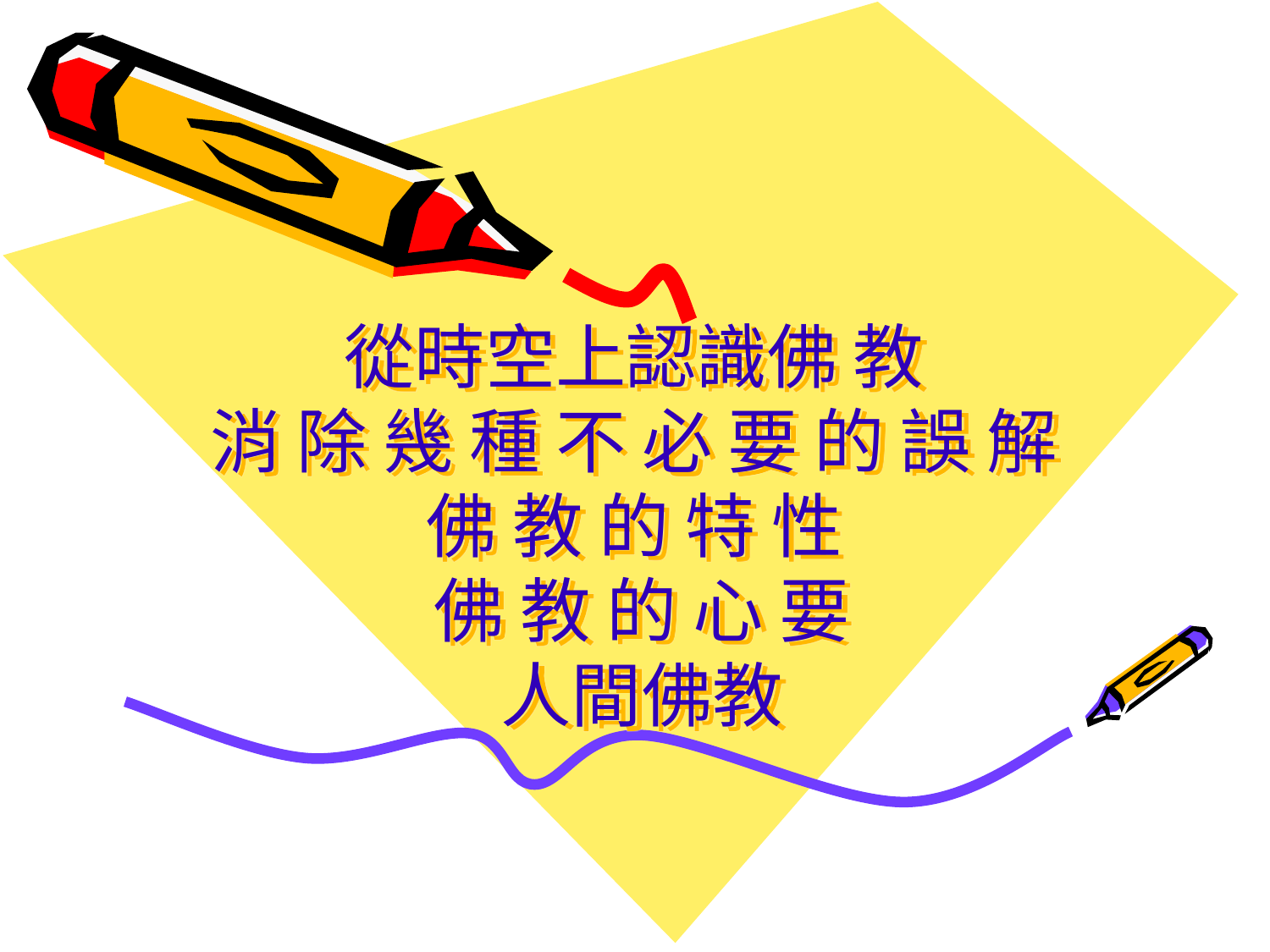

# 從時空上認識佛 教 消 除 幾 種 不 必 要 的 誤 解 佛 教 的 特 性 佛 教 的 心 要 人間佛教